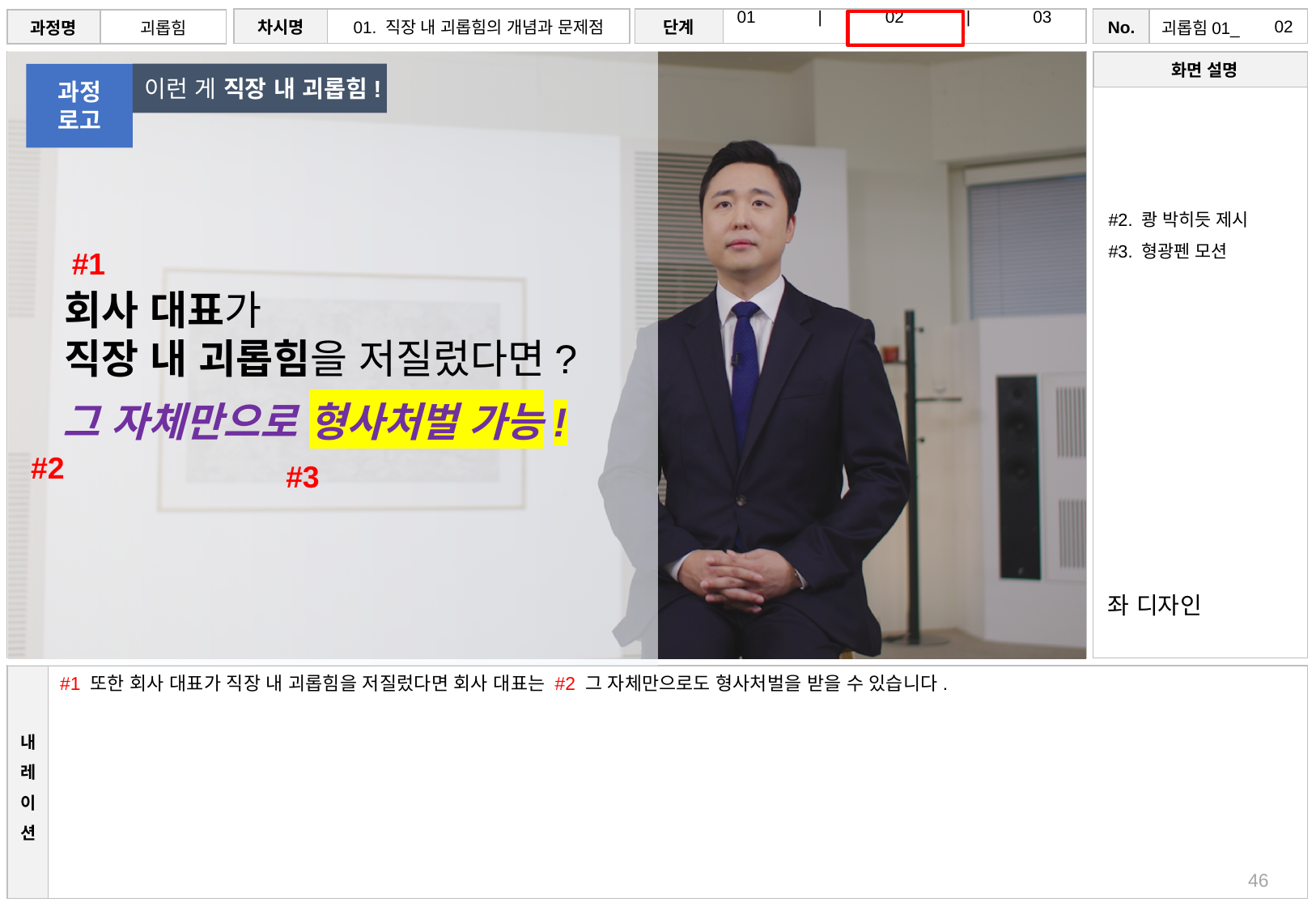

# 02
이런 게 직장 내 괴롭힘!
과정
로고
#2. 쾅 박히듯 제시
#3. 형광펜 모션
#1
회사 대표가
직장 내 괴롭힘을 저질렀다면?
그 자체만으로 형사처벌 가능!
#2
#3
좌 디자인
#1 또한 회사 대표가 직장 내 괴롭힘을 저질렀다면 회사 대표는 #2 그 자체만으로도 형사처벌을 받을 수 있습니다.
46